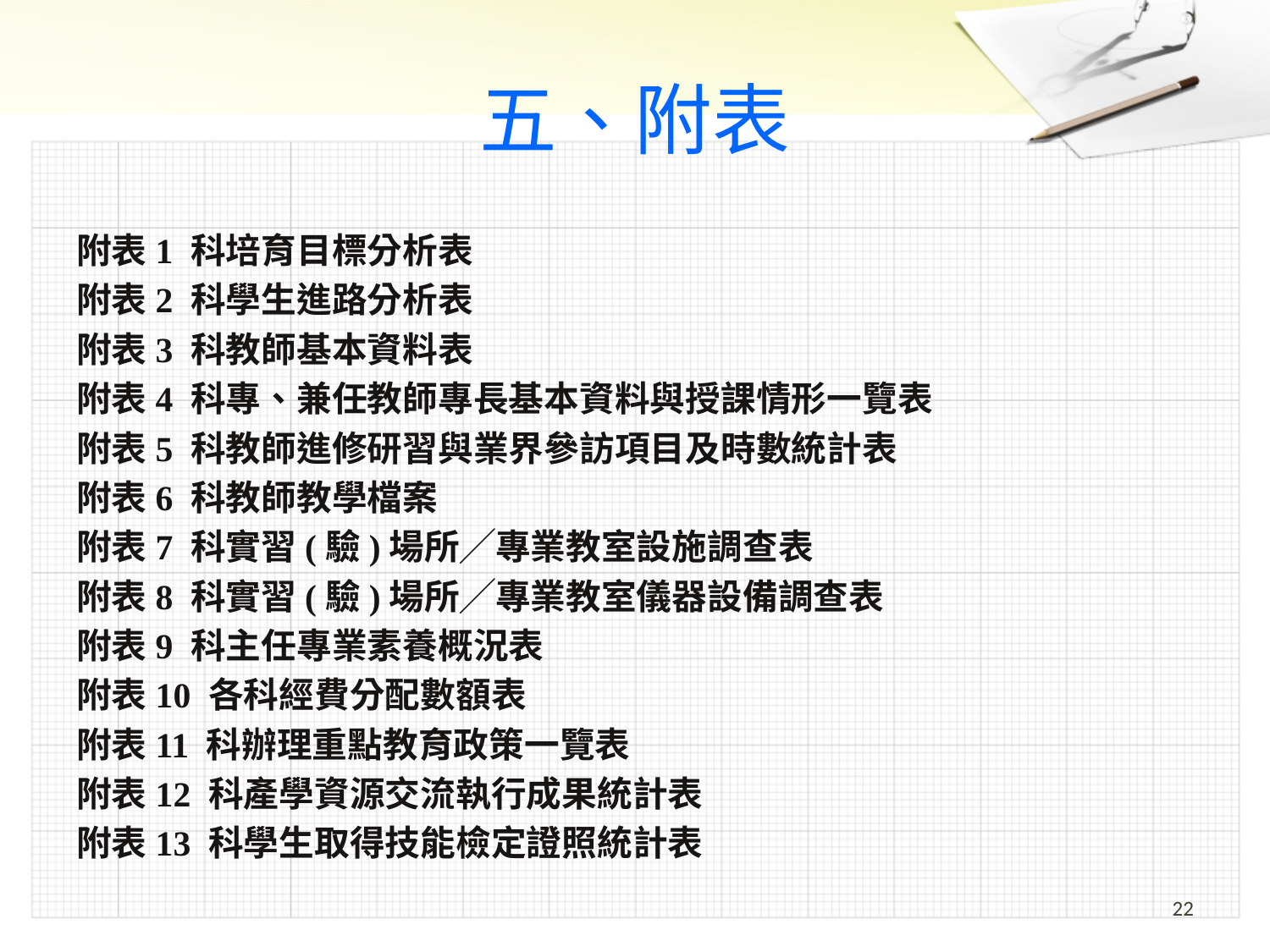

# 五、附表
附表1 科培育目標分析表
附表2 科學生進路分析表
附表3 科教師基本資料表
附表4 科專、兼任教師專長基本資料與授課情形一覽表
附表5 科教師進修研習與業界參訪項目及時數統計表
附表6 科教師教學檔案
附表7 科實習(驗)場所╱專業教室設施調查表
附表8 科實習(驗)場所╱專業教室儀器設備調查表
附表9 科主任專業素養概況表
附表10 各科經費分配數額表
附表11 科辦理重點教育政策一覽表
附表12 科產學資源交流執行成果統計表
附表13 科學生取得技能檢定證照統計表
22